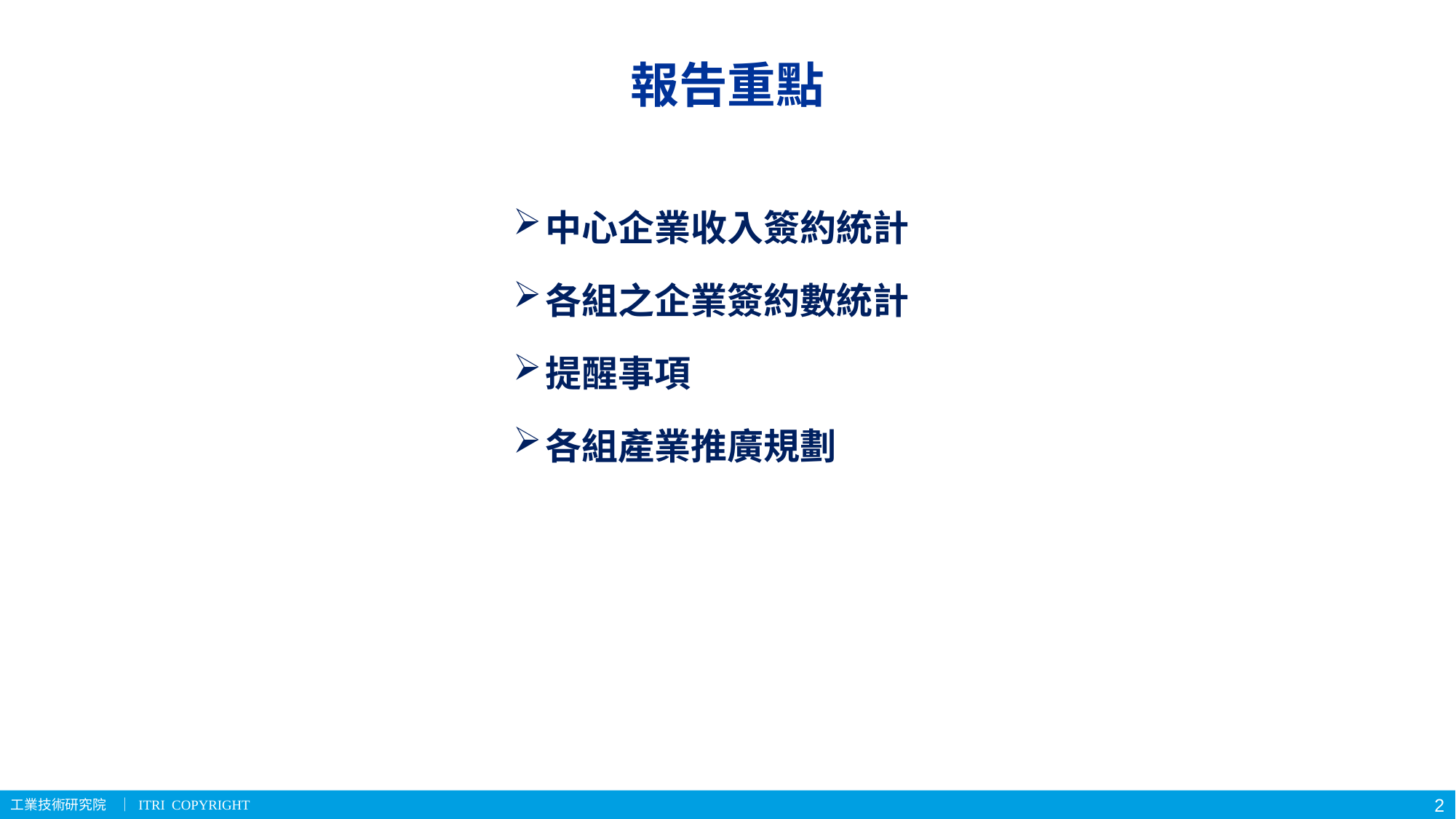

報告重點
中心企業收入簽約統計
各組之企業簽約數統計
提醒事項
各組產業推廣規劃